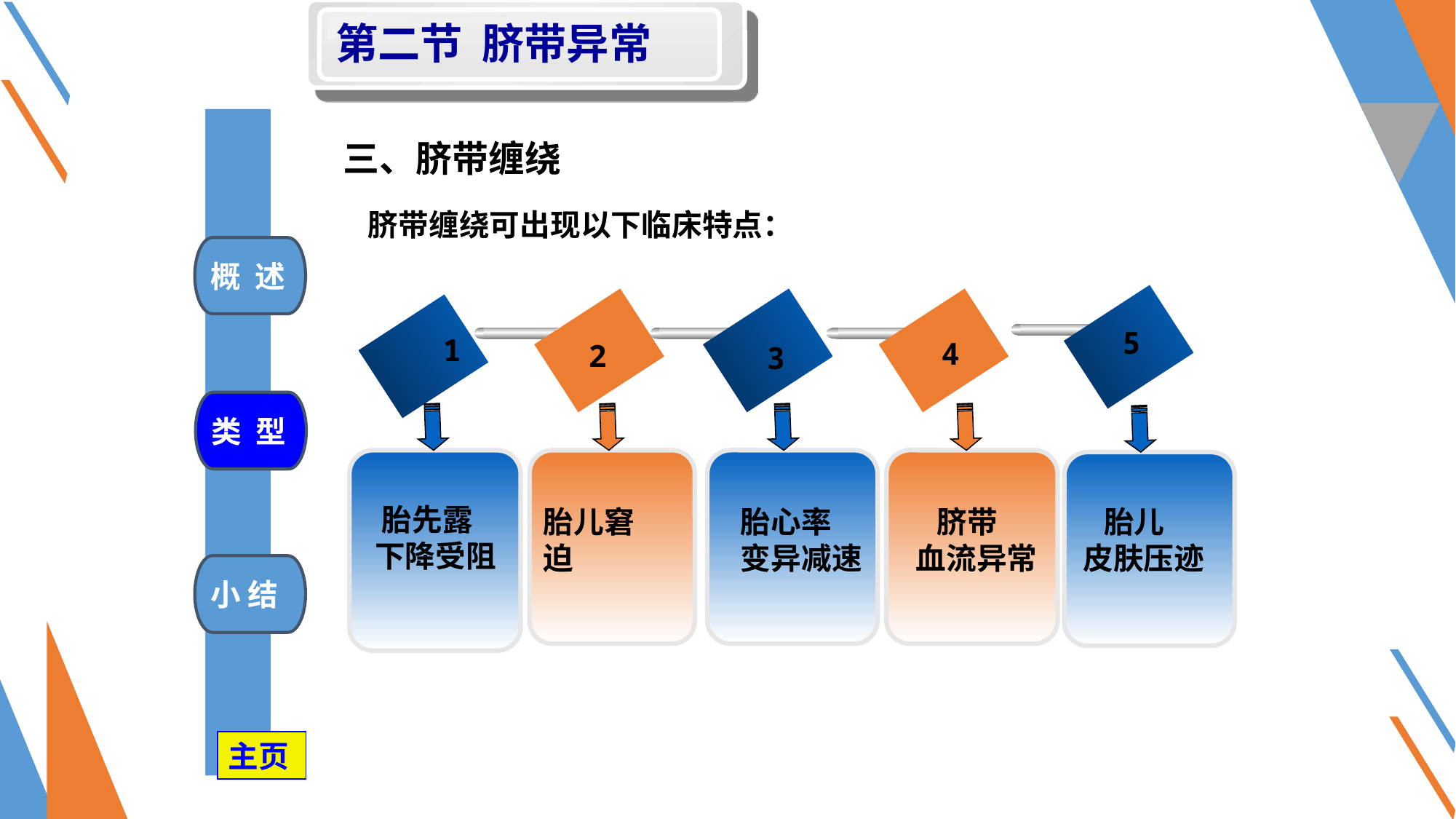

第二节  脐带异常

三、脐带缠绕
  脐带缠绕可出现以下临床特点：
概  述

   5

    1

   4

 2
   3
   3
类  型

胎儿窘
迫

 胎心率
 变异减速

  脐带
血流异常

  胎儿
皮肤压迹
  胎先露
 下降受阻
小 结
主页